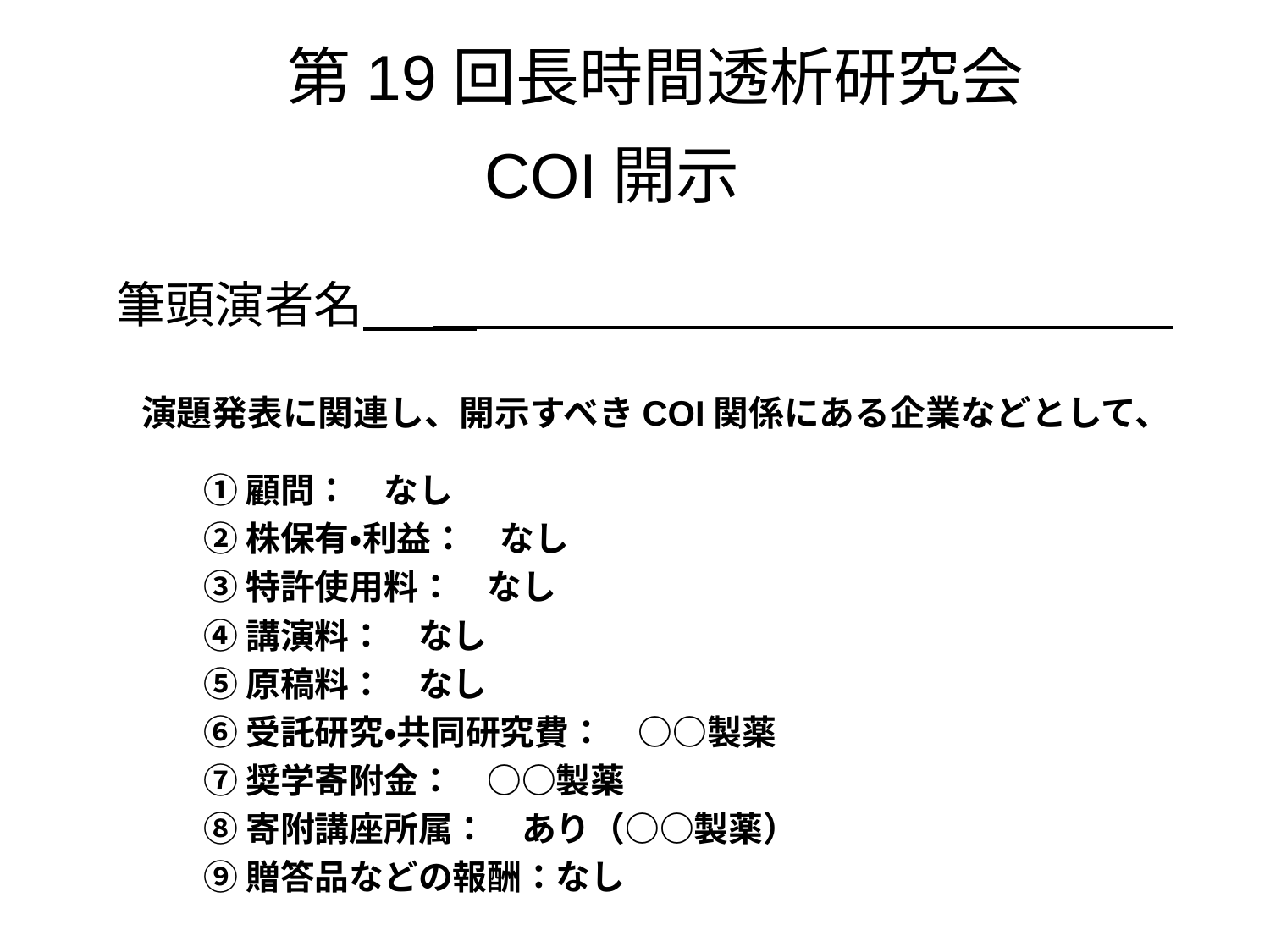

第19回長時間透析研究会
COI開示
# 筆頭演者名
演題発表に関連し、開示すべきCOI関係にある企業などとして、
①顧問：　なし
②株保有・利益：　なし
③特許使用料：　なし
④講演料：　なし
⑤原稿料：　なし
⑥受託研究・共同研究費：　○○製薬
⑦奨学寄附金：　○○製薬
⑧寄附講座所属：　あり（○○製薬）
⑨贈答品などの報酬：なし